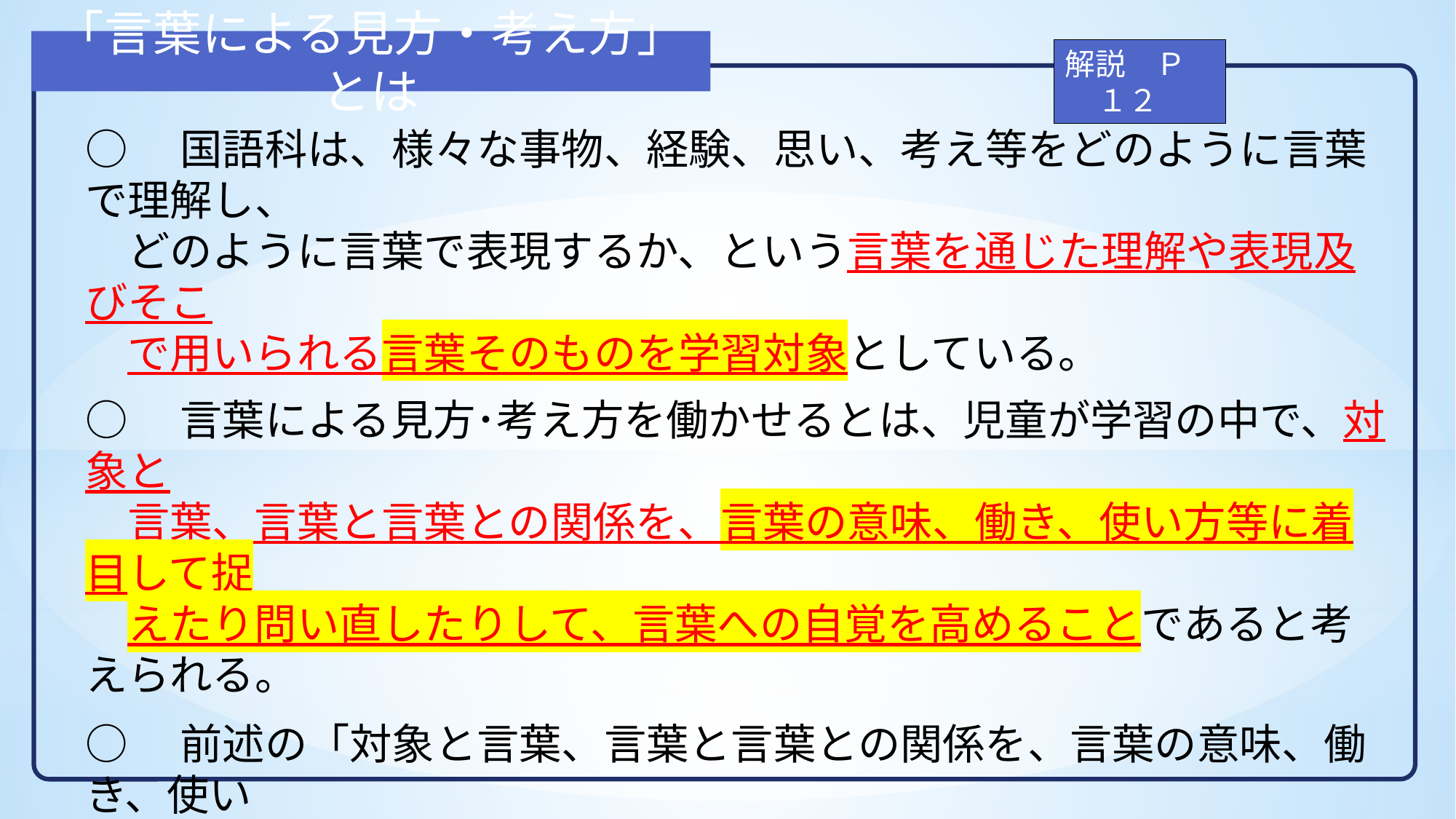

「言葉による見方・考え方」とは

解説　Ｐ１２
○　国語科は、様々な事物、経験、思い、考え等をどのように言葉で理解し、
　どのように言葉で表現するか、という言葉を通じた理解や表現及びそこ
　で用いられる言葉そのものを学習対象としている。

○　言葉による見方･考え方を働かせるとは、児童が学習の中で、対象と
　言葉、言葉と言葉との関係を、言葉の意味、働き、使い方等に着目して捉
　えたり問い直したりして、言葉への自覚を高めることであると考えられる。

○　前述の「対象と言葉、言葉と言葉との関係を、言葉の意味、働き、使い
　方等に着目して捉えたり問い直したりする」とは、言葉で表される話や文
　章を、意味や働き、使い方などの言葉の様々な側面から総合的に思考・
　判断し、理解したり表現したりすること、また、その理解や表現について、改
　めて言葉に意識的に着目して吟味することを示したものと言える。